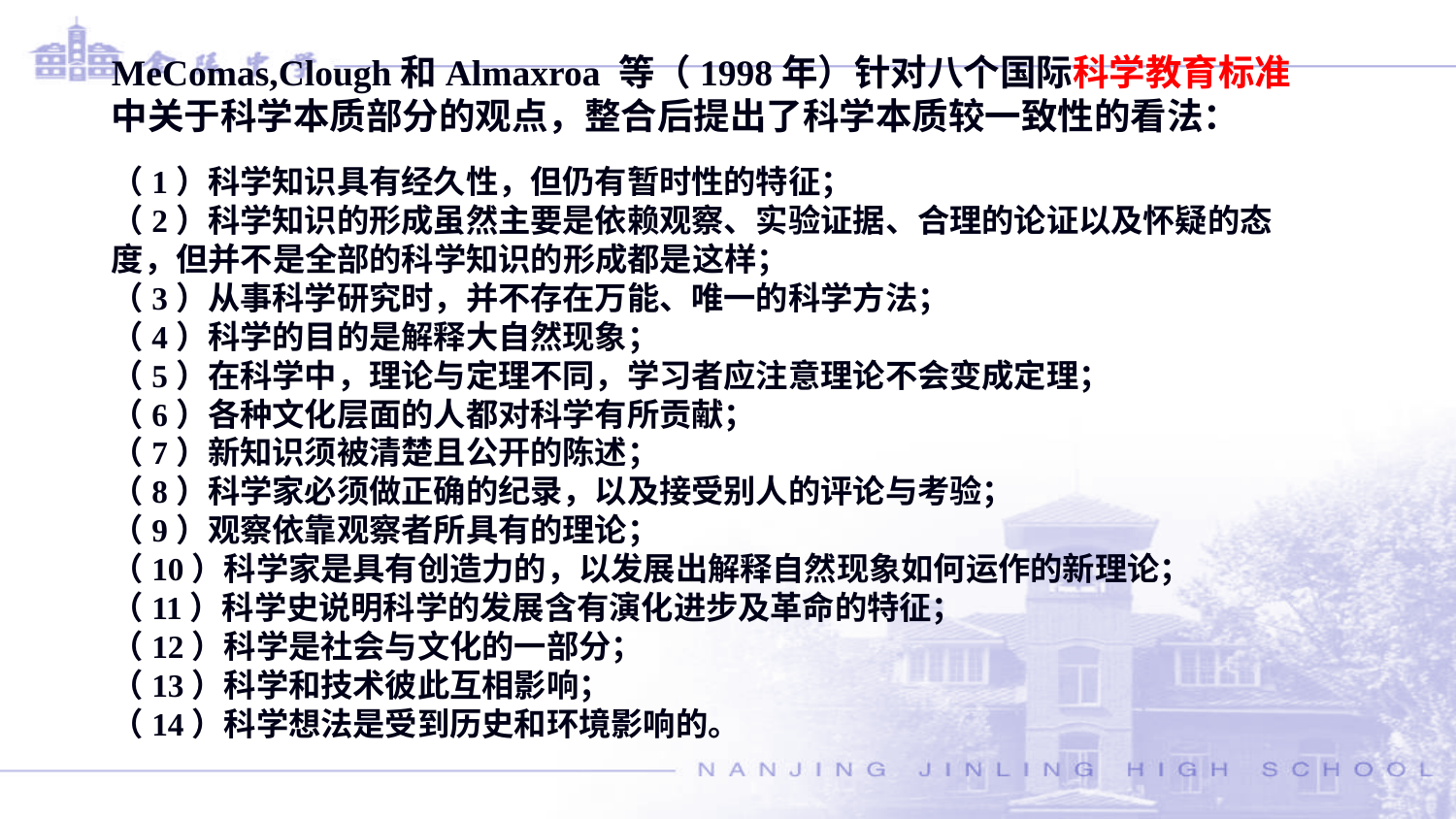

MeComas,Clough和Almaxroa 等（1998年）针对八个国际科学教育标准中关于科学本质部分的观点，整合后提出了科学本质较一致性的看法：
（1）科学知识具有经久性，但仍有暂时性的特征；
（2）科学知识的形成虽然主要是依赖观察、实验证据、合理的论证以及怀疑的态度，但并不是全部的科学知识的形成都是这样；
（3）从事科学研究时，并不存在万能、唯一的科学方法；
（4）科学的目的是解释大自然现象；
（5）在科学中，理论与定理不同，学习者应注意理论不会变成定理；
（6）各种文化层面的人都对科学有所贡献；
（7）新知识须被清楚且公开的陈述；
（8）科学家必须做正确的纪录，以及接受别人的评论与考验；
（9）观察依靠观察者所具有的理论；
（10）科学家是具有创造力的，以发展出解释自然现象如何运作的新理论；
（11）科学史说明科学的发展含有演化进步及革命的特征；
（12）科学是社会与文化的一部分；
（13）科学和技术彼此互相影响；
（14）科学想法是受到历史和环境影响的。